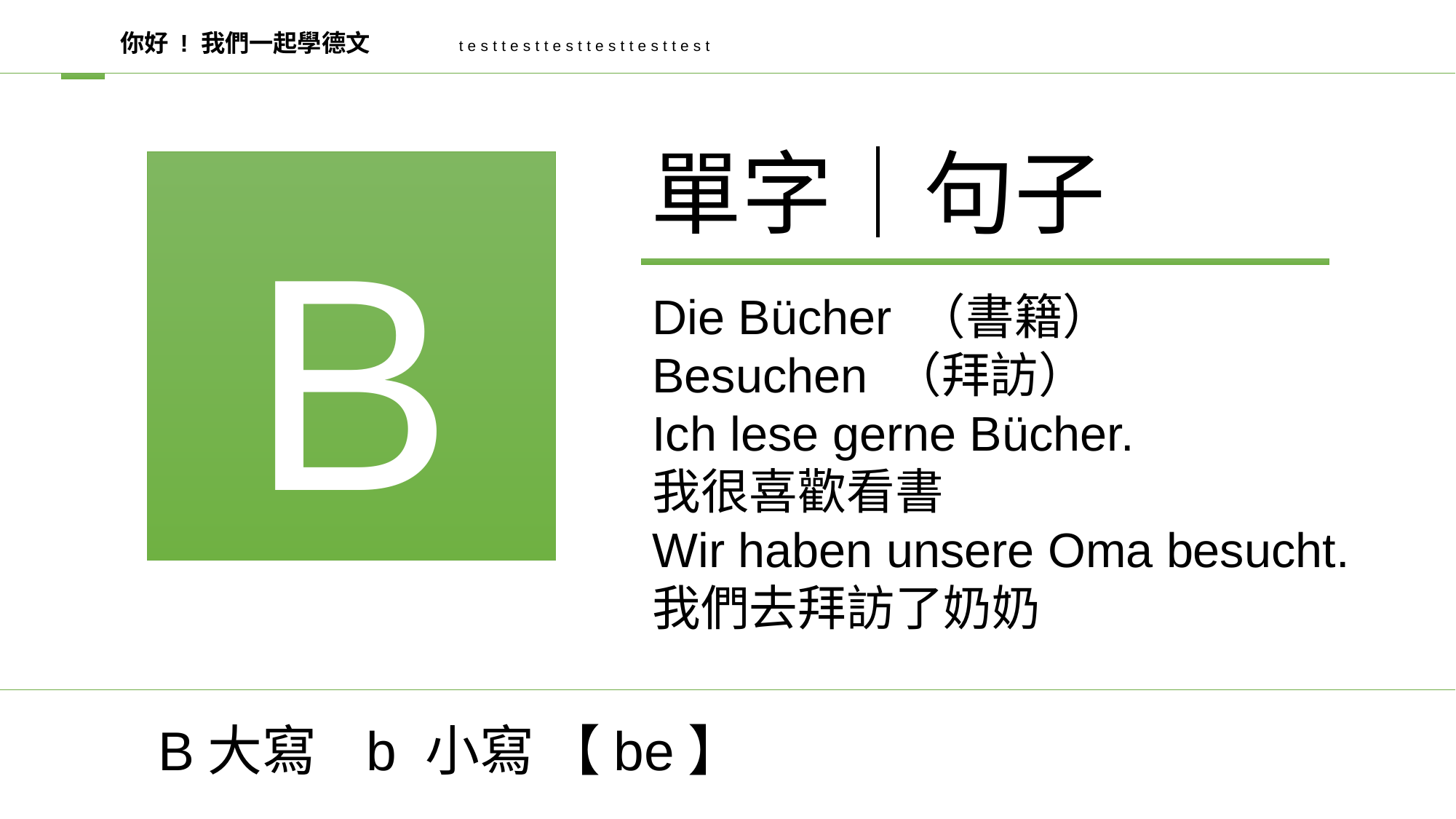

你好 ! 我們一起學德文
testtesttesttesttesttest

單字│句子

B

Die Bücher （書籍）
Besuchen （拜訪）
Ich lese gerne Bücher.
我很喜歡看書
Wir haben unsere Oma besucht.
我們去拜訪了奶奶

B大寫   b 小寫 【be】